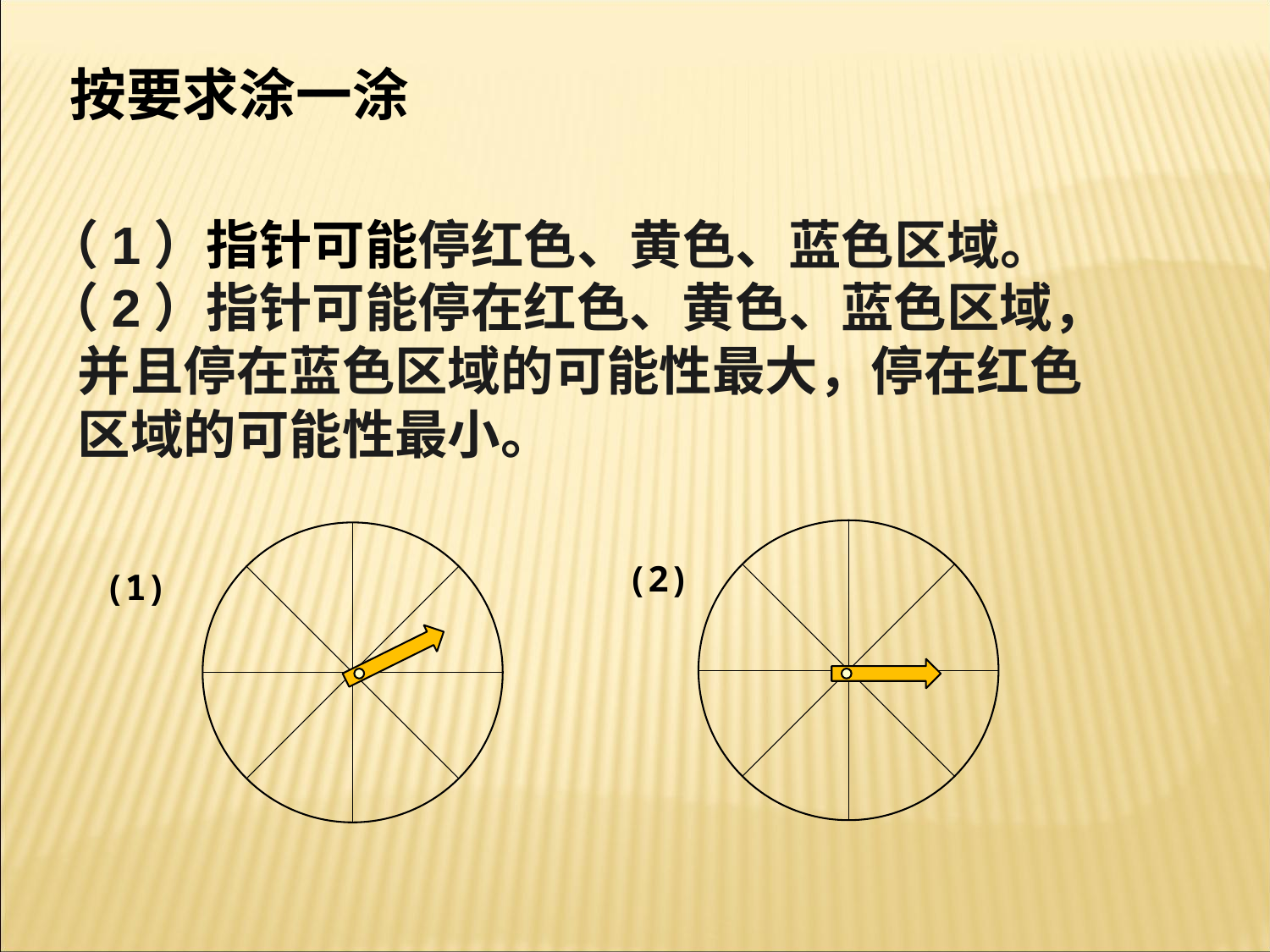

按要求涂一涂
（1）指针可能停红色、黄色、蓝色区域。
（2）指针可能停在红色、黄色、蓝色区域，并且停在蓝色区域的可能性最大，停在红色区域的可能性最小。

(2)
(1)